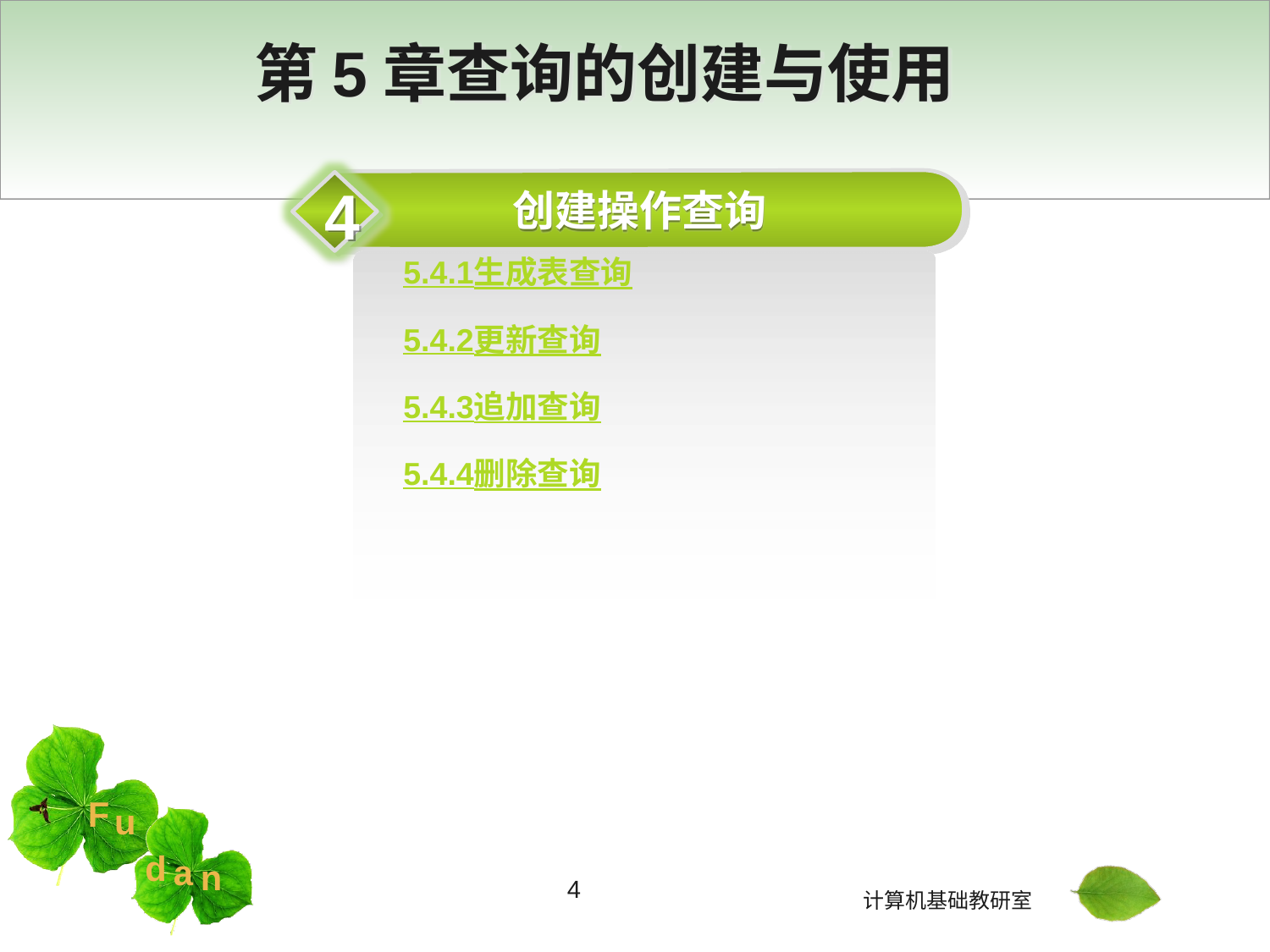

# 第5章查询的创建与使用

4

创建操作查询
5.4.1生成表查询
5.4.2更新查询
5.4.3追加查询
5.4.4删除查询

4